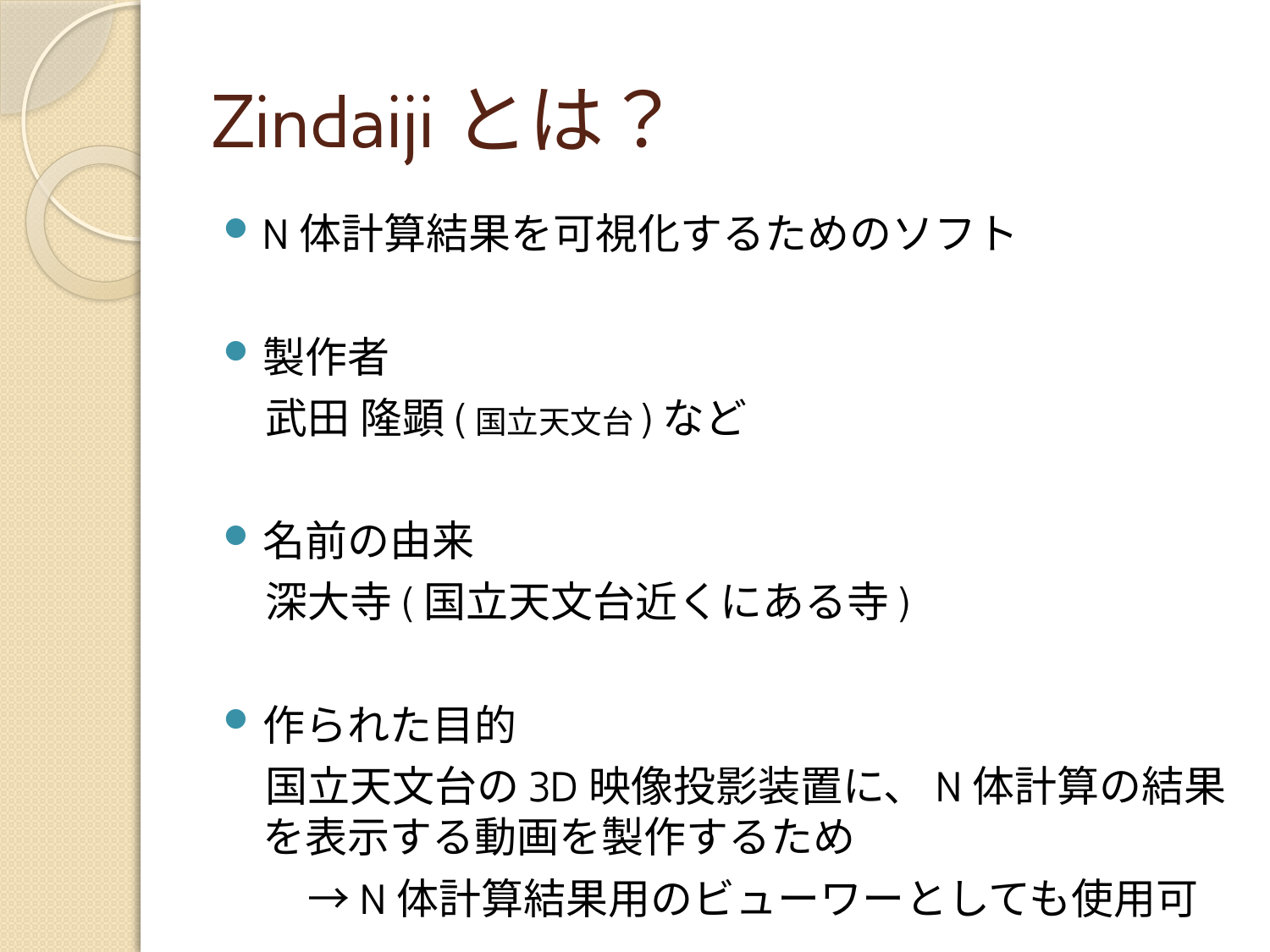

# Zindaijiとは？
N体計算結果を可視化するためのソフト

製作者
　武田 隆顕(国立天文台)など

名前の由来
　深大寺(国立天文台近くにある寺)

作られた目的
　国立天文台の3D映像投影装置に、N体計算の結果を表示する動画を製作するため
　　→N体計算結果用のビューワーとしても使用可